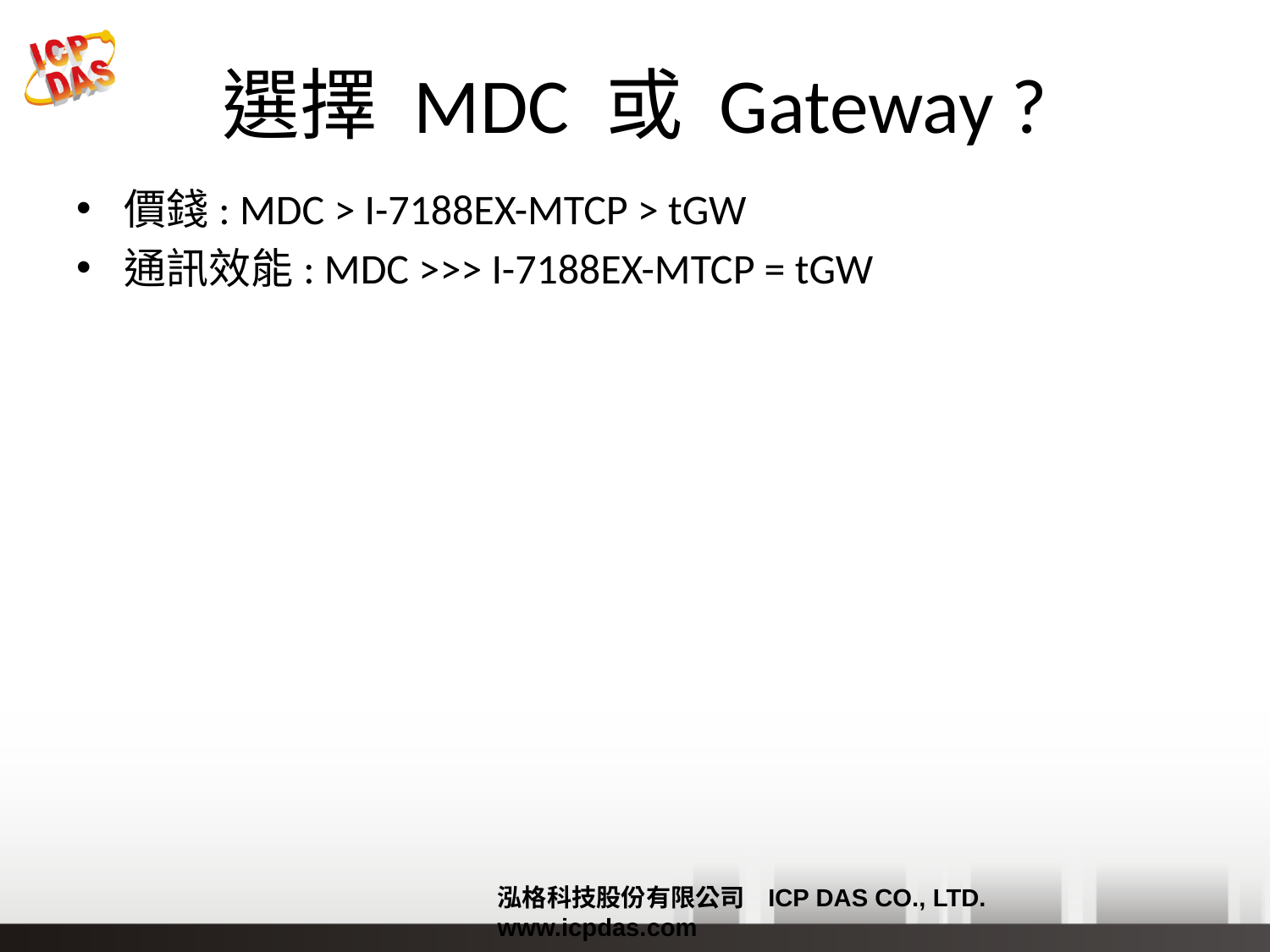

# 選擇 MDC 或 Gateway ?
價錢: MDC > I-7188EX-MTCP > tGW
通訊效能: MDC >>> I-7188EX-MTCP = tGW